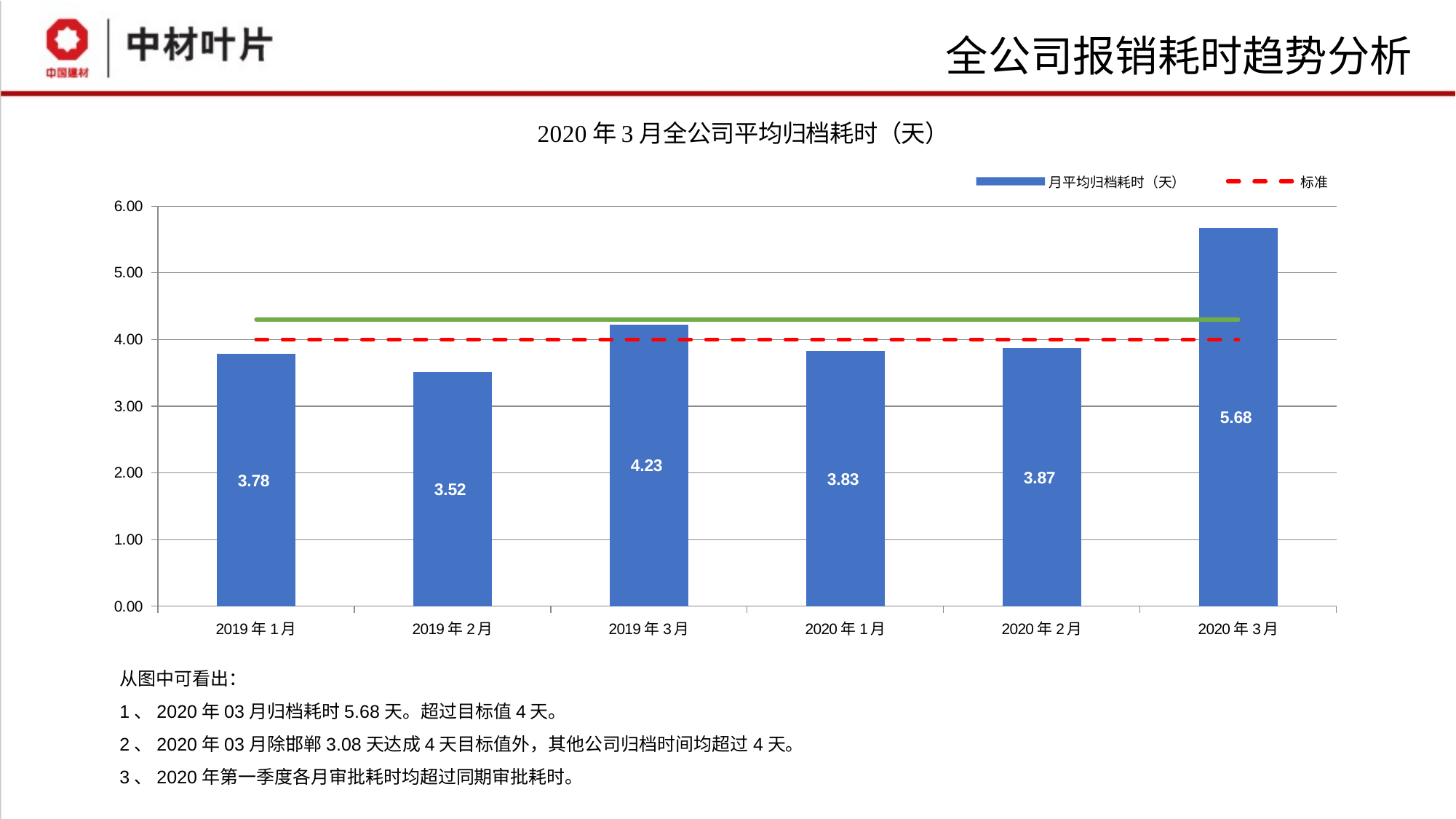

# 全公司报销耗时趋势分析

### Chart

| Category | 月平均归档耗时（天） | 标准 | 2019全公司平均值 |
|---|---|---|---|
| 2019年1月 | 3.78155845845331 | 4.0 | 4.3 |
| 2019年2月 | 3.51636494197095 | 4.0 | 4.3 |
| 2019年3月 | 4.22602043147274 | 4.0 | 4.3 |
| 2020年1月 | 3.82565137519829 | 4.0 | 4.3 |
| 2020年2月 | 3.87158025045395 | 4.0 | 4.3 |
| 2020年3月 | 5.68091825365019 | 4.0 | 4.3 |
从图中可看出：
1、2020年03月归档耗时5.68天。超过目标值4天。
2、2020年03月除邯郸3.08天达成4天目标值外，其他公司归档时间均超过4天。
3、2020年第一季度各月审批耗时均超过同期审批耗时。